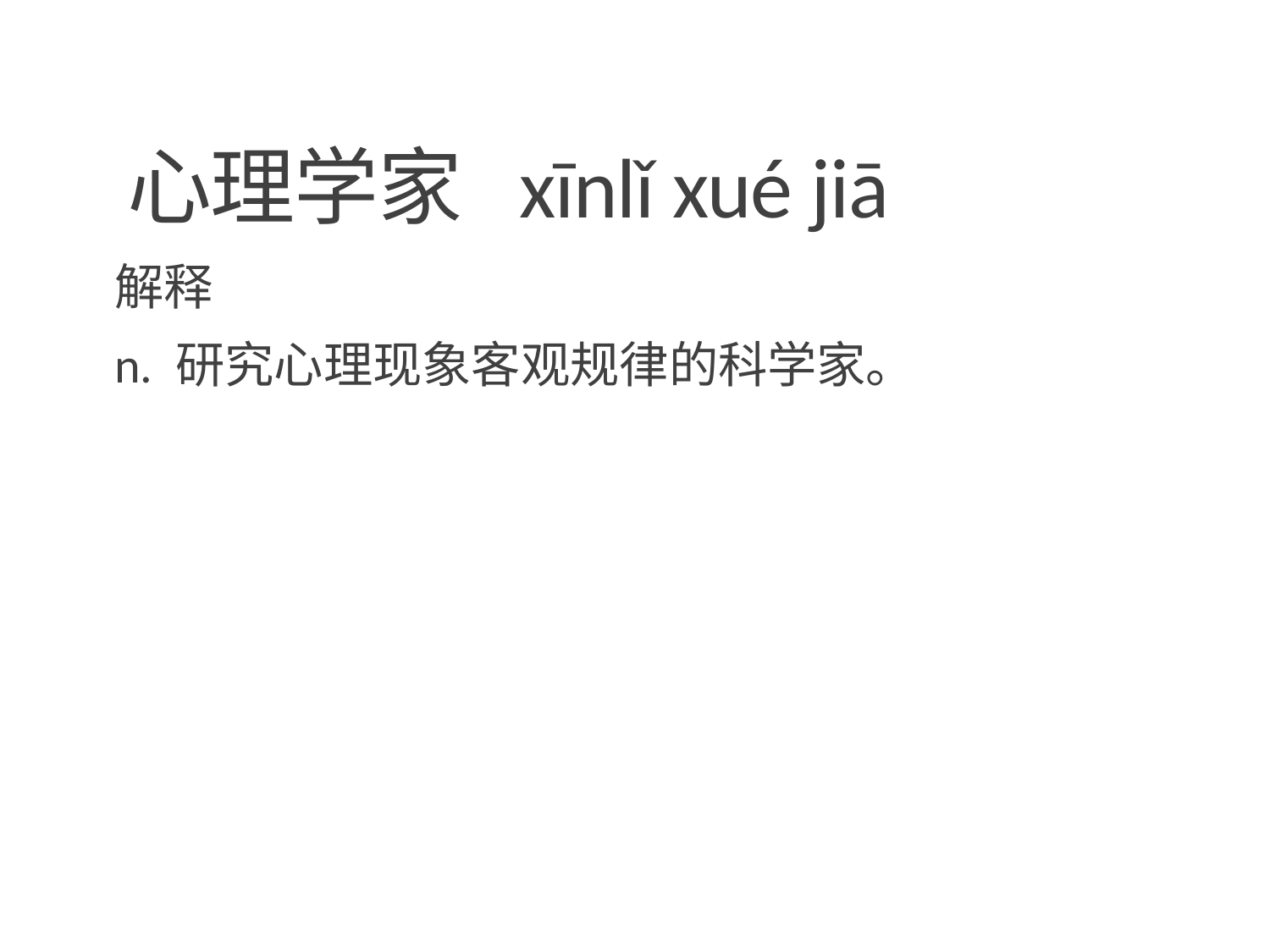

# 心理学家  xīnlǐ xué jiā
解释
n. 研究心理现象客观规律的科学家。